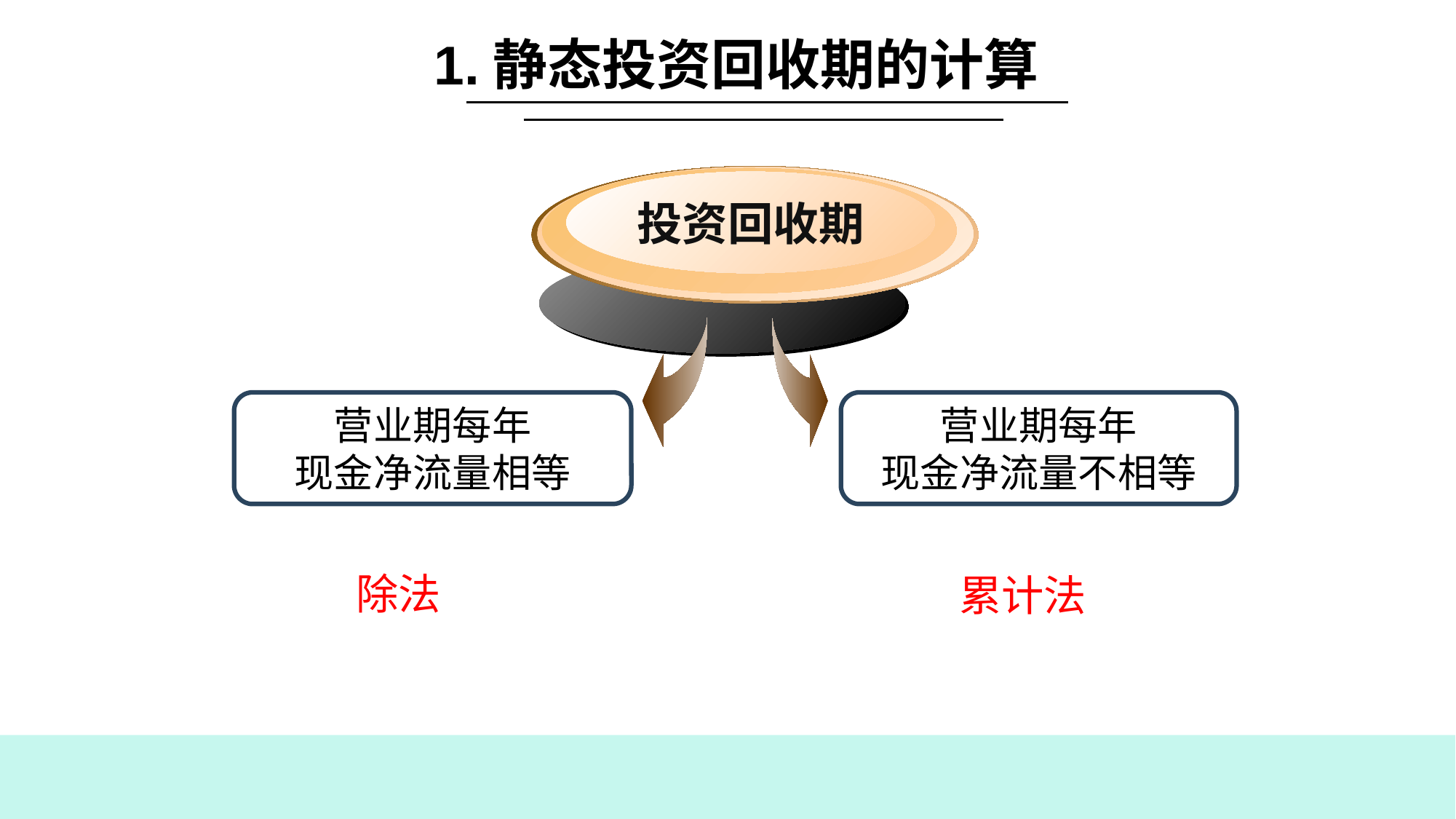

1.静态投资回收期的计算

投资回收期

营业期每年
现金净流量相等
营业期每年
现金净流量不相等
除法
累计法

66